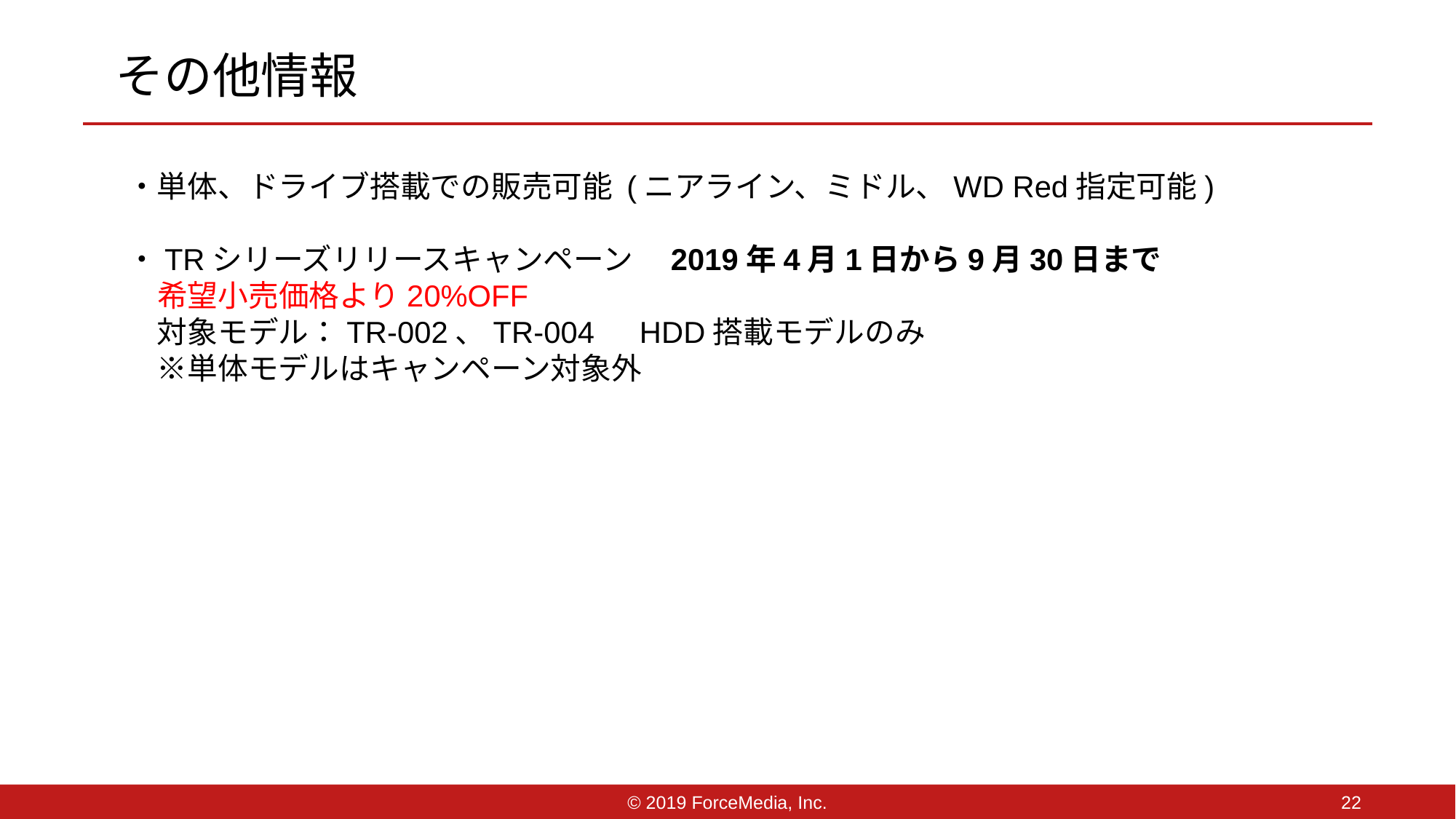

# その他情報
・単体、ドライブ搭載での販売可能 (ニアライン、ミドル、WD Red指定可能)

・TRシリーズリリースキャンペーン　2019年4月1日から9月30日まで　
　希望小売価格より20%OFF
　対象モデル：TR-002、TR-004　HDD搭載モデルのみ
　※単体モデルはキャンペーン対象外